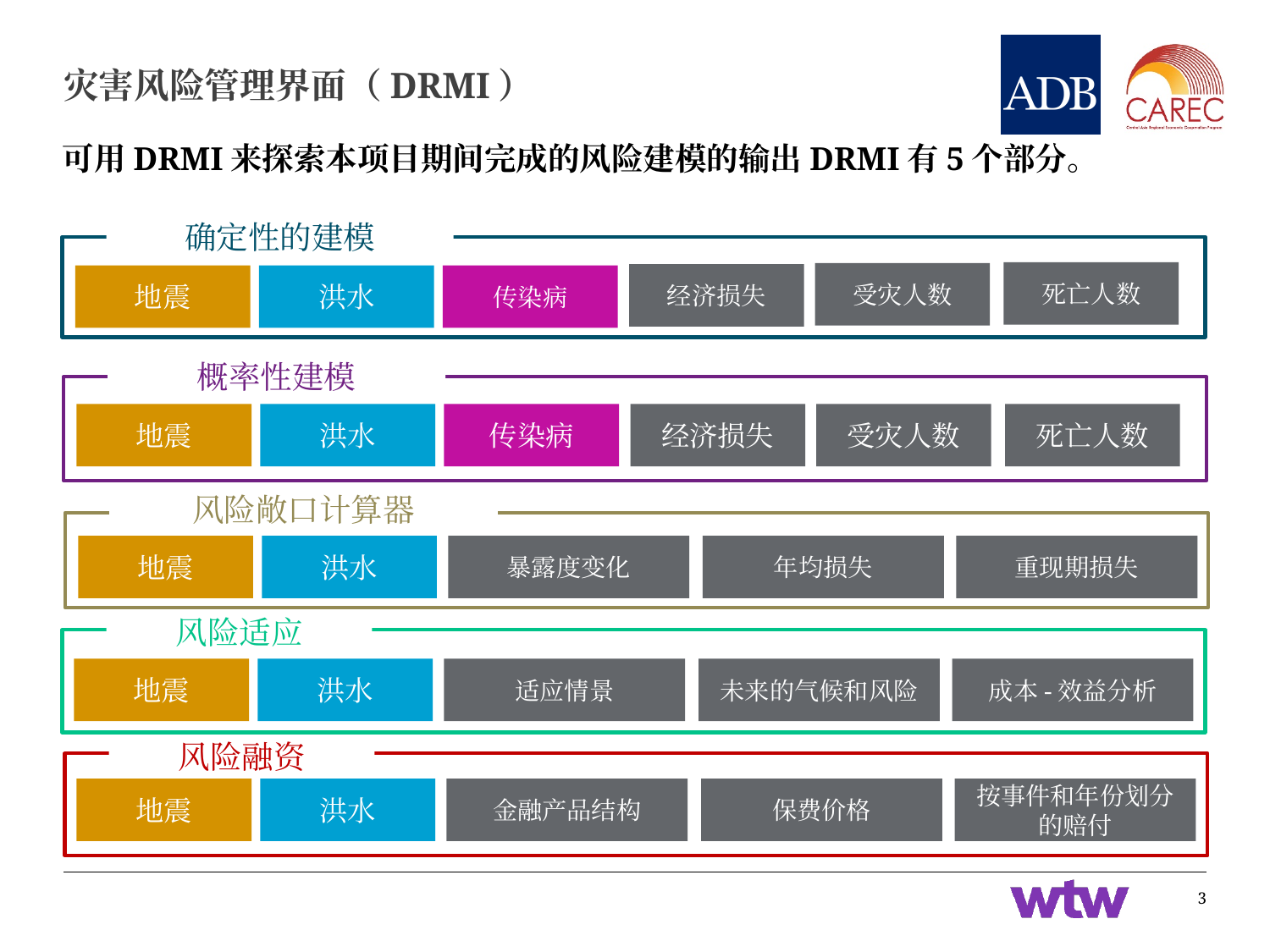

# 灾害风险管理界面（DRMI）
可用DRMI来探索本项目期间完成的风险建模的输出DRMI有5个部分。
确定性的建模

死亡人数
受灾人数
经济损失
传染病
地震
洪水
概率性建模

地震
洪水
传染病
经济损失
受灾人数
死亡人数
风险敞口计算器

年均损失
重现期损失
地震
洪水
暴露度变化
风险适应

未来的气候和风险
成本-效益分析
地震
洪水
适应情景
风险融资

保费价格
按事件和年份划分的赔付
地震
洪水
金融产品结构
3